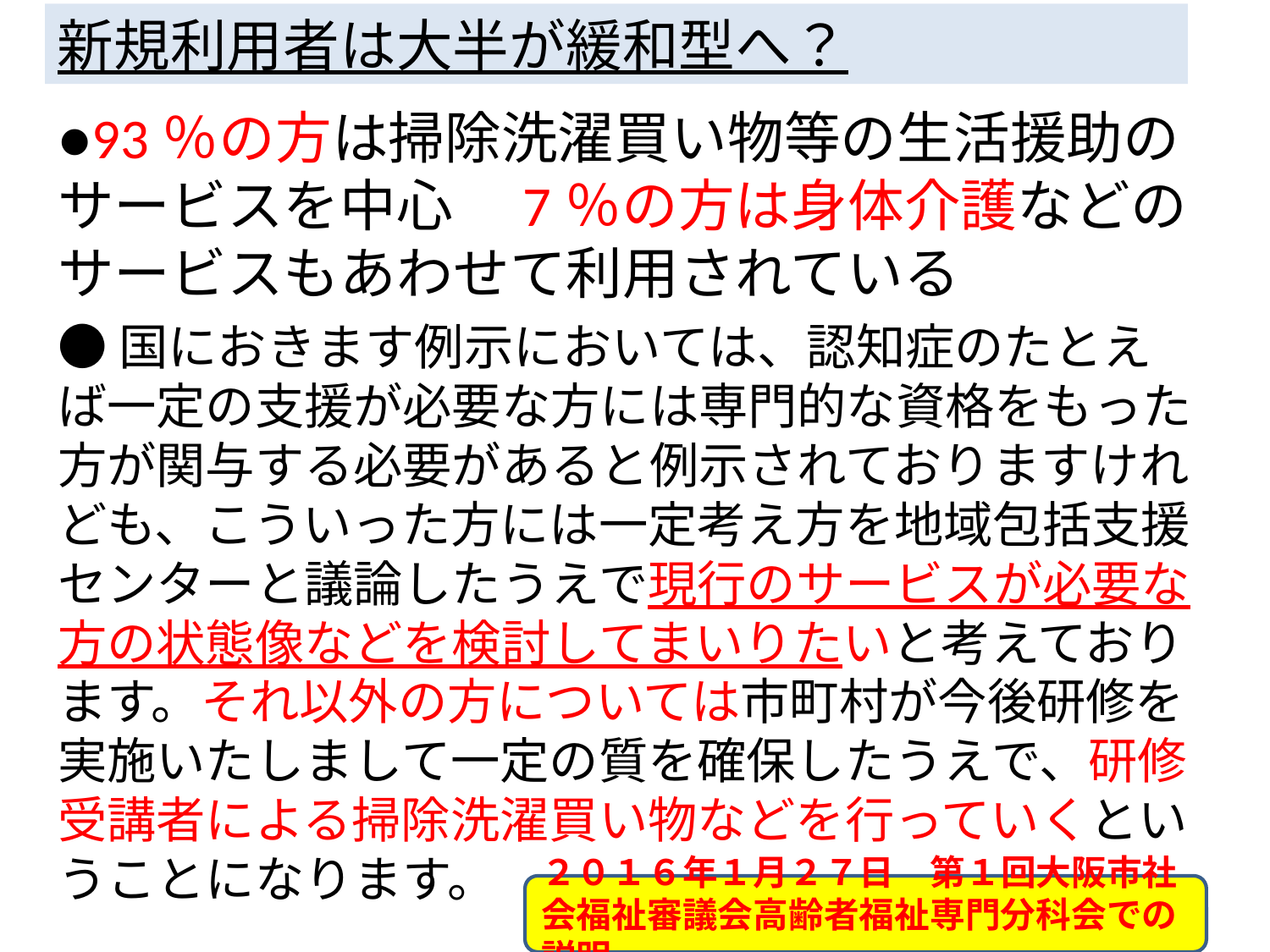

新規利用者は大半が緩和型へ？
●93％の方は掃除洗濯買い物等の生活援助のサービスを中心　7％の方は身体介護などのサービスもあわせて利用されている
●国におきます例示においては、認知症のたとえば一定の支援が必要な方には専門的な資格をもった方が関与する必要があると例示されておりますけれども、こういった方には一定考え方を地域包括支援センターと議論したうえで現行のサービスが必要な方の状態像などを検討してまいりたいと考えております。それ以外の方については市町村が今後研修を実施いたしまして一定の質を確保したうえで、研修受講者による掃除洗濯買い物などを行っていくということになります。

２０１６年１月２７日　第１回大阪市社会福祉審議会高齢者福祉専門分科会での説明